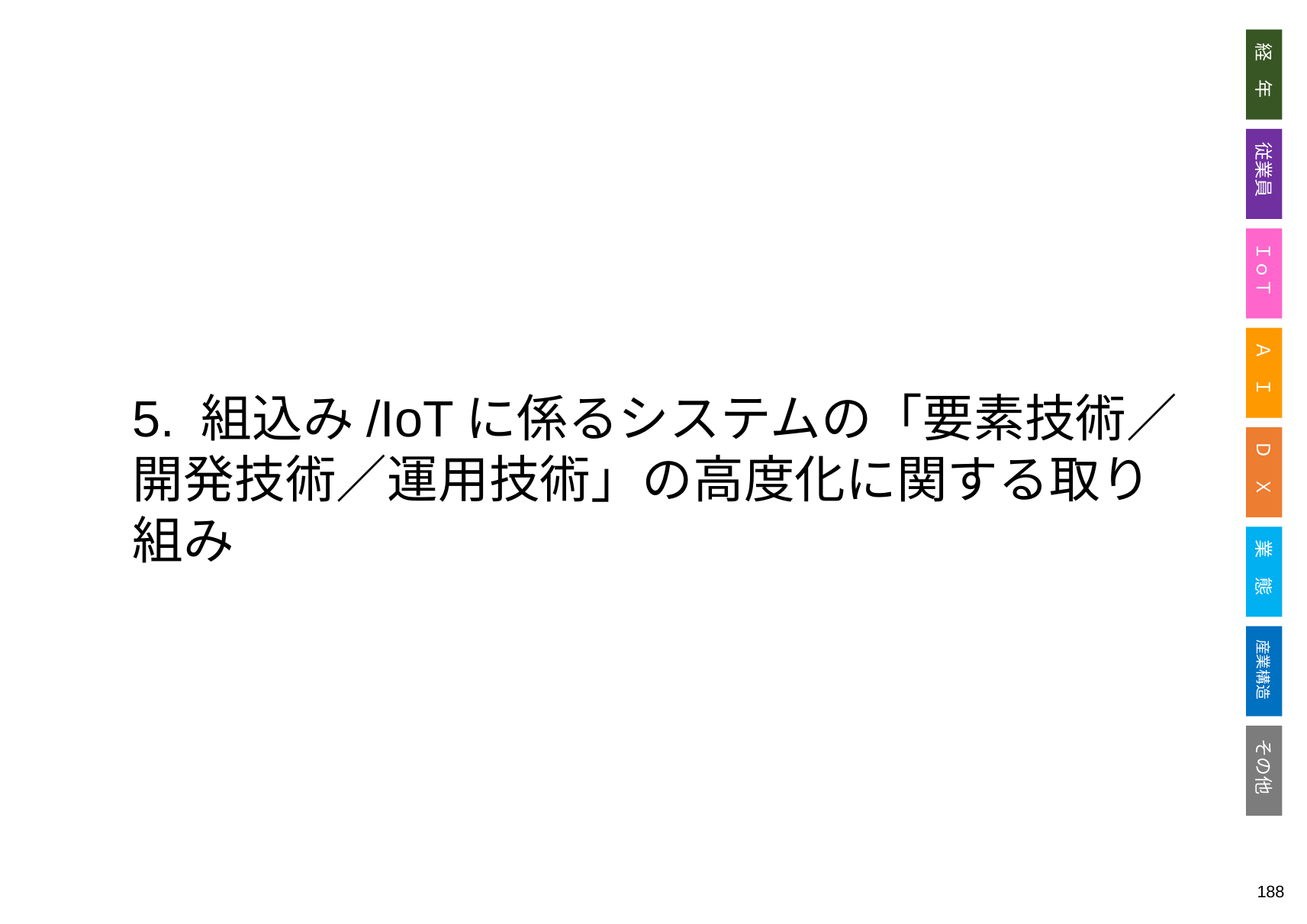

5. 組込み/IoTに係るシステムの「要素技術／開発技術／運用技術」の高度化に関する取り組み
188